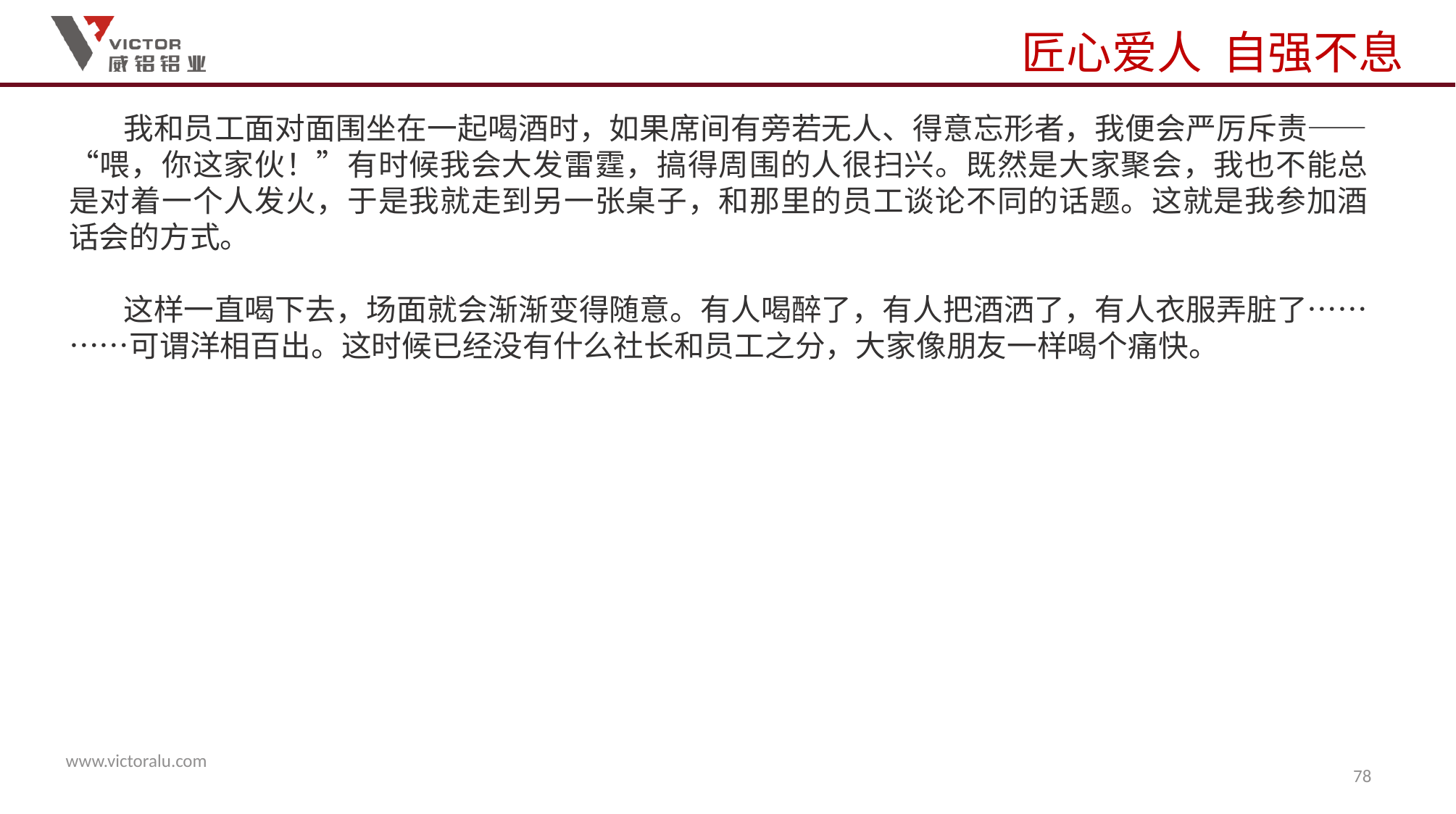

我和员工面对面围坐在一起喝酒时，如果席间有旁若无人、得意忘形者，我便会严厉斥责——“喂，你这家伙！”有时候我会大发雷霆，搞得周围的人很扫兴。既然是大家聚会，我也不能总是对着一个人发火，于是我就走到另一张桌子，和那里的员工谈论不同的话题。这就是我参加酒话会的方式。

这样一直喝下去，场面就会渐渐变得随意。有人喝醉了，有人把酒洒了，有人衣服弄脏了…………可谓洋相百出。这时候已经没有什么社长和员工之分，大家像朋友一样喝个痛快。

78